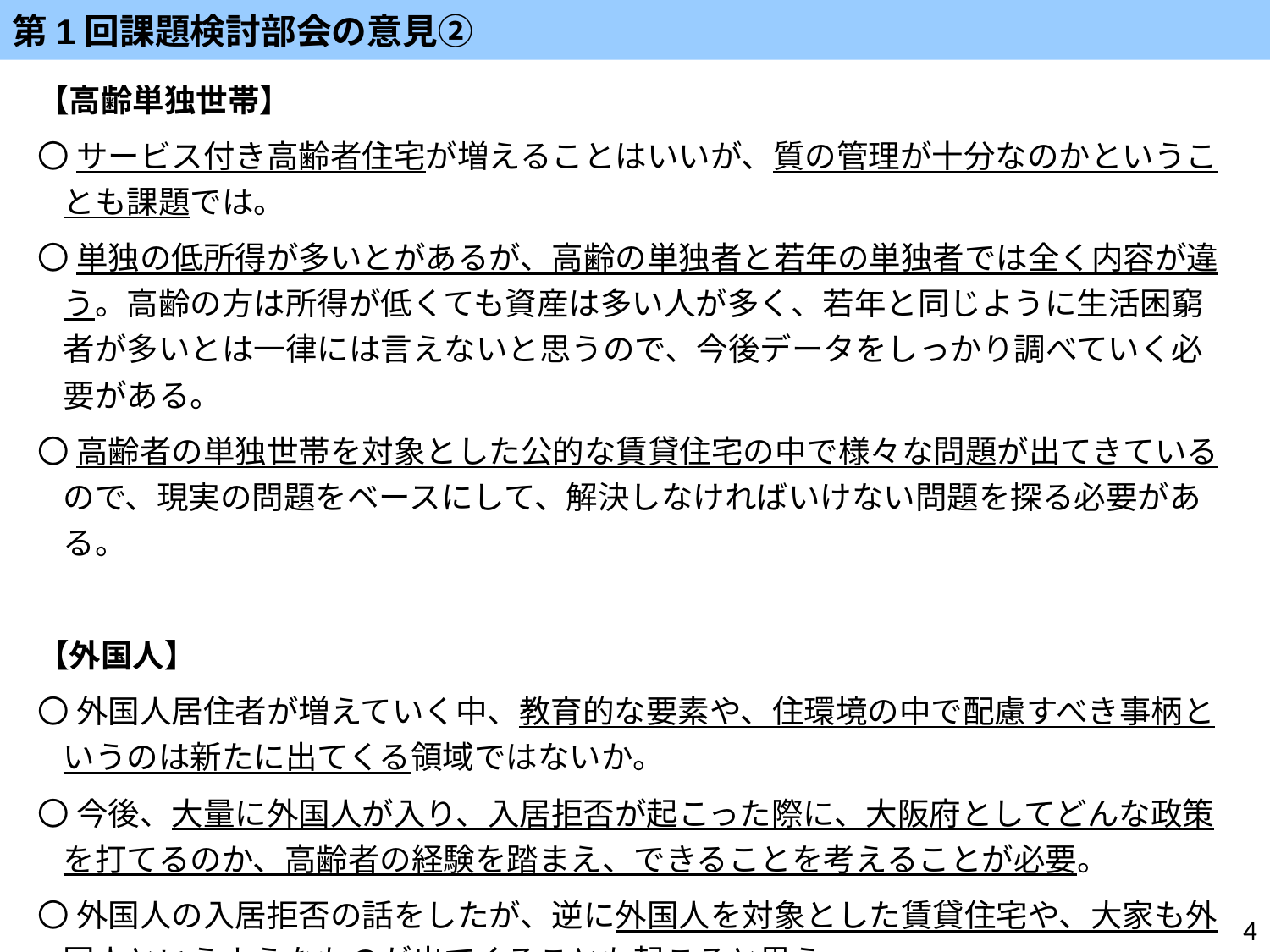

第1回課題検討部会の意見②
【高齢単独世帯】
〇 サービス付き高齢者住宅が増えることはいいが、質の管理が十分なのかということも課題では。
〇 単独の低所得が多いとがあるが、高齢の単独者と若年の単独者では全く内容が違う。高齢の方は所得が低くても資産は多い人が多く、若年と同じように生活困窮者が多いとは一律には言えないと思うので、今後データをしっかり調べていく必要がある。
〇 高齢者の単独世帯を対象とした公的な賃貸住宅の中で様々な問題が出てきているので、現実の問題をベースにして、解決しなければいけない問題を探る必要がある。

【外国人】
〇 外国人居住者が増えていく中、教育的な要素や、住環境の中で配慮すべき事柄というのは新たに出てくる領域ではないか。
〇 今後、大量に外国人が入り、入居拒否が起こった際に、大阪府としてどんな政策を打てるのか、高齢者の経験を踏まえ、できることを考えることが必要。
〇 外国人の入居拒否の話をしたが、逆に外国人を対象とした賃貸住宅や、大家も外国人というようなものが出てくることも起こると思う。
〇 日本国内で外国人が集中して住んで問題が起こっている地域があると思うので、そういうところでいったい何が起こっているかを調べておくことも必要。

4